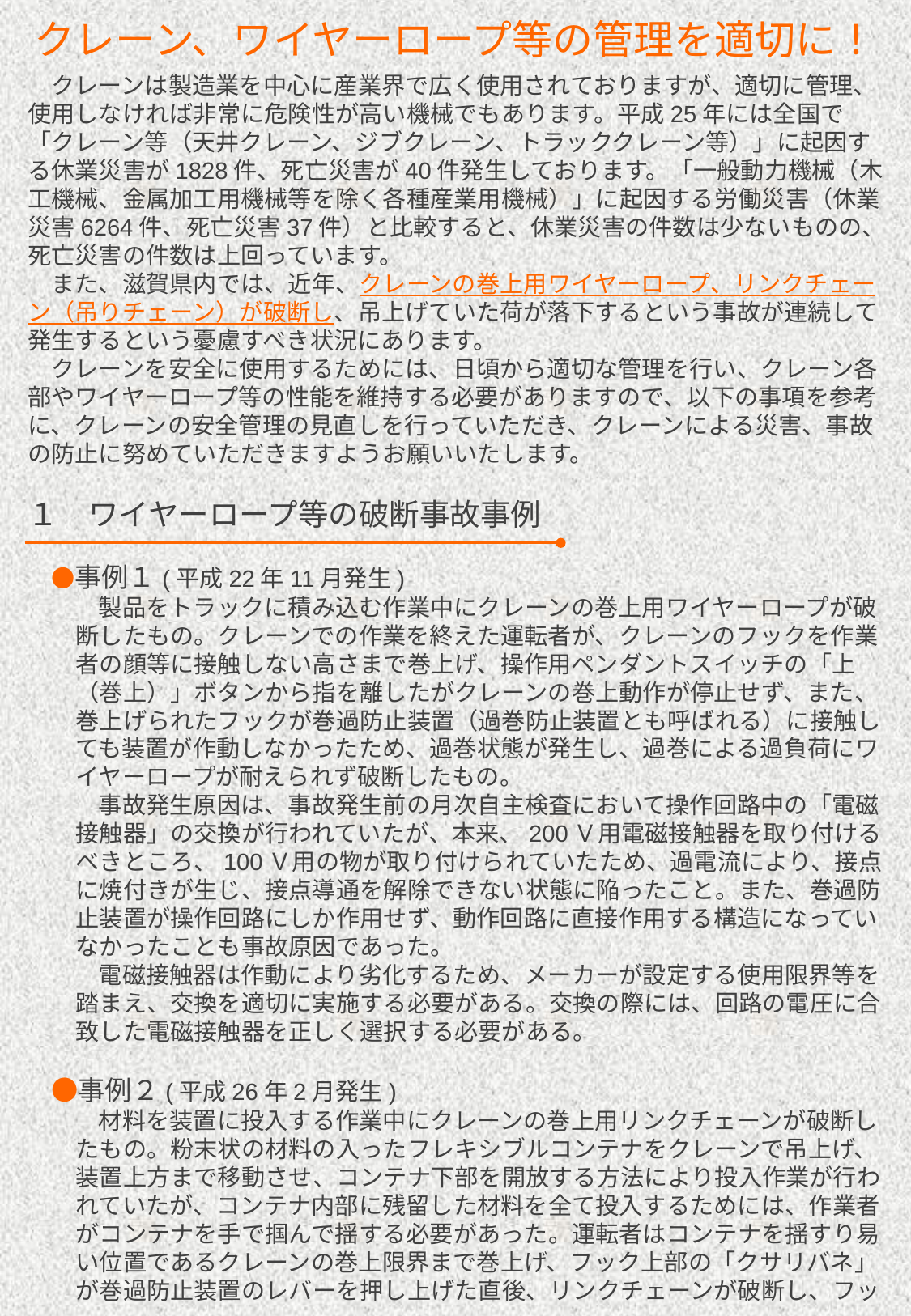

# クレーン、ワイヤーロープ等の管理を適切に！
　クレーンは製造業を中心に産業界で広く使用されておりますが、適切に管理、使用しなければ非常に危険性が高い機械でもあります。平成25年には全国で「クレーン等（天井クレーン、ジブクレーン、トラッククレーン等）」に起因する休業災害が1828件、死亡災害が40件発生しております。「一般動力機械（木工機械、金属加工用機械等を除く各種産業用機械）」に起因する労働災害（休業災害6264件、死亡災害37件）と比較すると、休業災害の件数は少ないものの、死亡災害の件数は上回っています。
　また、滋賀県内では、近年、クレーンの巻上用ワイヤーロープ、リンクチェーン（吊りチェーン）が破断し、吊上げていた荷が落下するという事故が連続して発生するという憂慮すべき状況にあります。
　クレーンを安全に使用するためには、日頃から適切な管理を行い、クレーン各部やワイヤーロープ等の性能を維持する必要がありますので、以下の事項を参考に、クレーンの安全管理の見直しを行っていただき、クレーンによる災害、事故の防止に努めていただきますようお願いいたします。

１　ワイヤーロープ等の破断事故事例

　●事例１(平成22年11月発生)
　　　製品をトラックに積み込む作業中にクレーンの巻上用ワイヤーロープが破断したもの。クレーンでの作業を終えた運転者が、クレーンのフックを作業者の顔等に接触しない高さまで巻上げ、操作用ペンダントスイッチの「上（巻上）」ボタンから指を離したがクレーンの巻上動作が停止せず、また、巻上げられたフックが巻過防止装置（過巻防止装置とも呼ばれる）に接触しても装置が作動しなかったため、過巻状態が発生し、過巻による過負荷にワイヤーロープが耐えられず破断したもの。
　　　事故発生原因は、事故発生前の月次自主検査において操作回路中の「電磁接触器」の交換が行われていたが、本来、200Ｖ用電磁接触器を取り付けるべきところ、100Ｖ用の物が取り付けられていたため、過電流により、接点に焼付きが生じ、接点導通を解除できない状態に陥ったこと。また、巻過防止装置が操作回路にしか作用せず、動作回路に直接作用する構造になっていなかったことも事故原因であった。
　　　電磁接触器は作動により劣化するため、メーカーが設定する使用限界等を踏まえ、交換を適切に実施する必要がある。交換の際には、回路の電圧に合致した電磁接触器を正しく選択する必要がある。

　●事例２(平成26年2月発生)
　　　材料を装置に投入する作業中にクレーンの巻上用リンクチェーンが破断したもの。粉末状の材料の入ったフレキシブルコンテナをクレーンで吊上げ、装置上方まで移動させ、コンテナ下部を開放する方法により投入作業が行われていたが、コンテナ内部に残留した材料を全て投入するためには、作業者がコンテナを手で掴んで揺する必要があった。運転者はコンテナを揺すり易い位置であるクレーンの巻上限界まで巻上げ、フック上部の「クサリバネ」が巻過防止装置のレバーを押し上げた直後、リンクチェーンが破断し、フッ